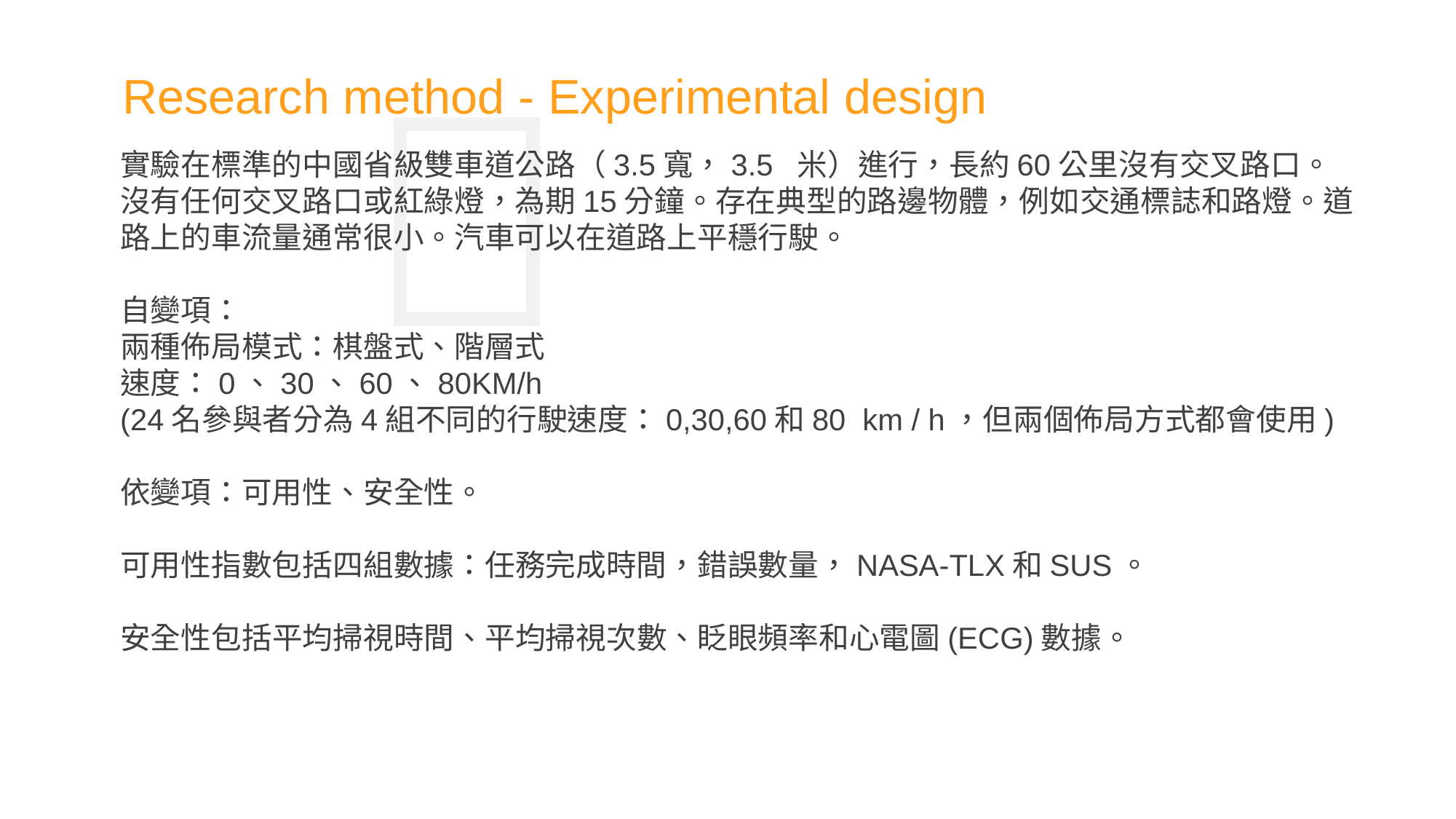

Research method - Experimental design

實驗在標準的中國省級雙車道公路（3.5寬，3.5  米）進行，長約60公里沒有交叉路口。
沒有任何交叉路口或紅綠燈，為期15分鐘。存在典型的路邊物體，例如交通標誌和路燈。道路上的車流量通常很小。汽車可以在道路上平穩行駛。

自變項：
兩種佈局模式：棋盤式、階層式
速度：0、30、60、80KM/h
(24名參與者分為4組不同的行駛速度：0,30,60和80  km / h，但兩個佈局方式都會使用)

依變項：可用性、安全性。

可用性指數包括四組數據：任務完成時間，錯誤數量，NASA-TLX和SUS。

安全性包括平均掃視時間、平均掃視次數、眨眼頻率和心電圖(ECG)數據。